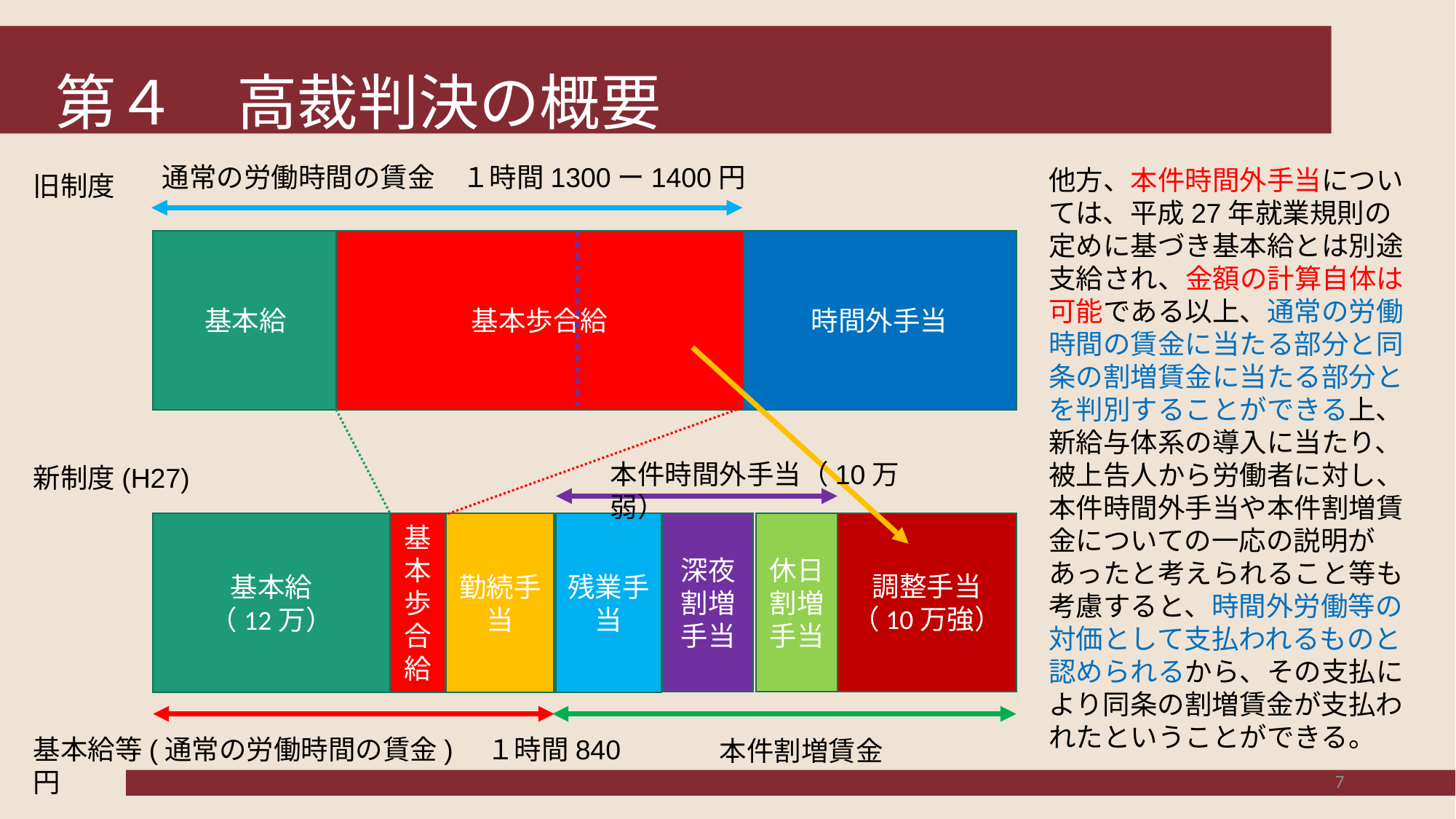

# 第４　高裁判決の概要
通常の労働時間の賃金　１時間1300ー1400円
他方、本件時間外手当については、平成27年就業規則の定めに基づき基本給とは別途支給され、金額の計算自体は可能である以上、通常の労働時間の賃金に当たる部分と同条の割増賃金に当たる部分とを判別することができる上、新給与体系の導入に当たり、被上告人から労働者に対し、本件時間外手当や本件割増賃金についての一応の説明があったと考えられること等も考慮すると、時間外労働等の対価として支払われるものと認められるから、その支払により同条の割増賃金が支払われたということができる。
旧制度
基本給
基本歩合給
時間外手当
本件時間外手当（10万弱）
新制度(H27)
深夜割増手当
休日割増手当
調整手当（10万強）
基本給
（12万）
基本歩合給
勤続手当
残業手当
基本給等(通常の労働時間の賃金)　１時間840円
本件割増賃金
7